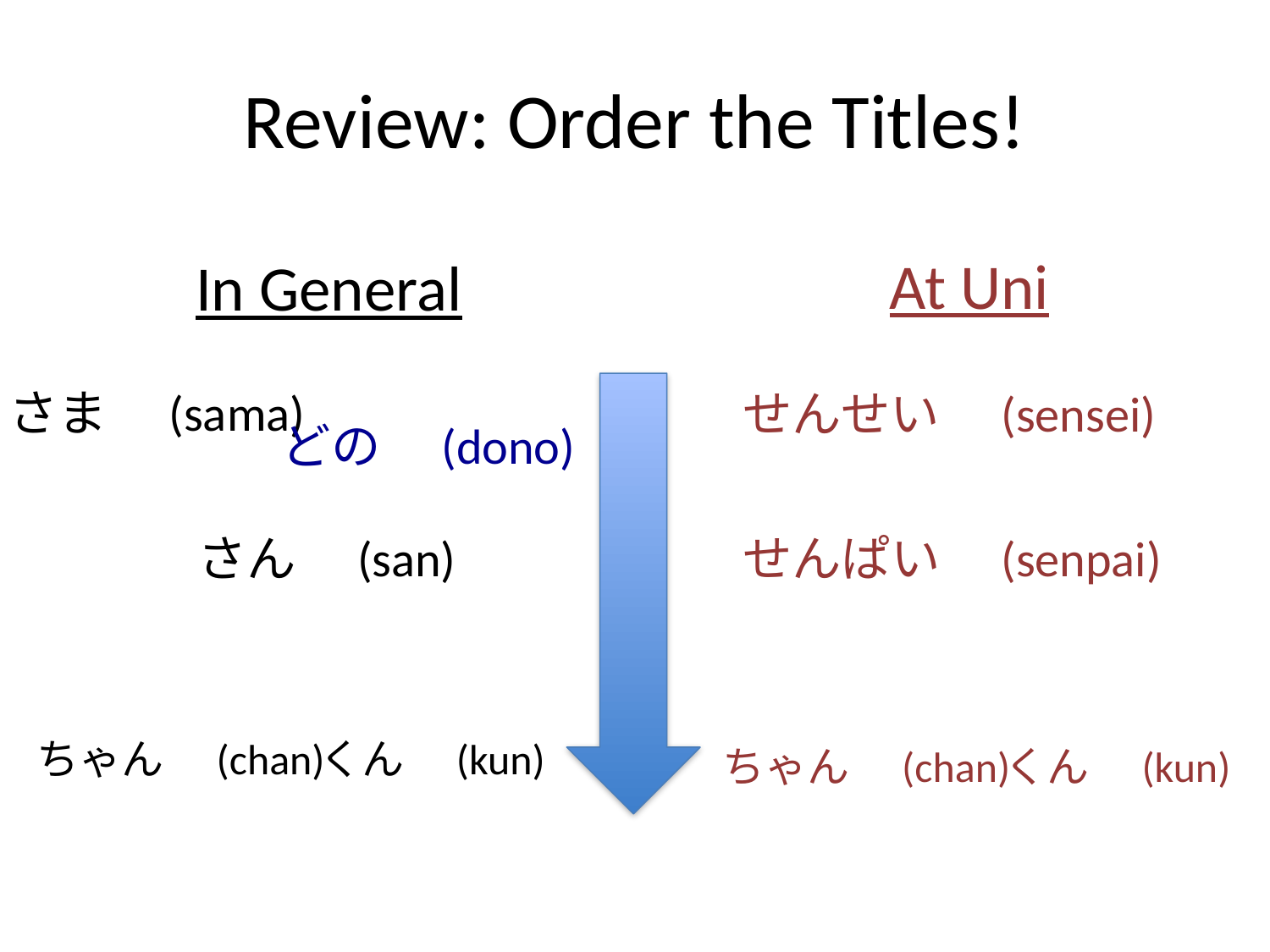

# Review: Order the Titles!
At Uni
In General

さま　(sama)
せんせい　(sensei)
どの　(dono)
さん　(san)
せんぱい　(senpai)
ちゃん　(chan)
くん　(kun)
ちゃん　(chan)
くん　(kun)